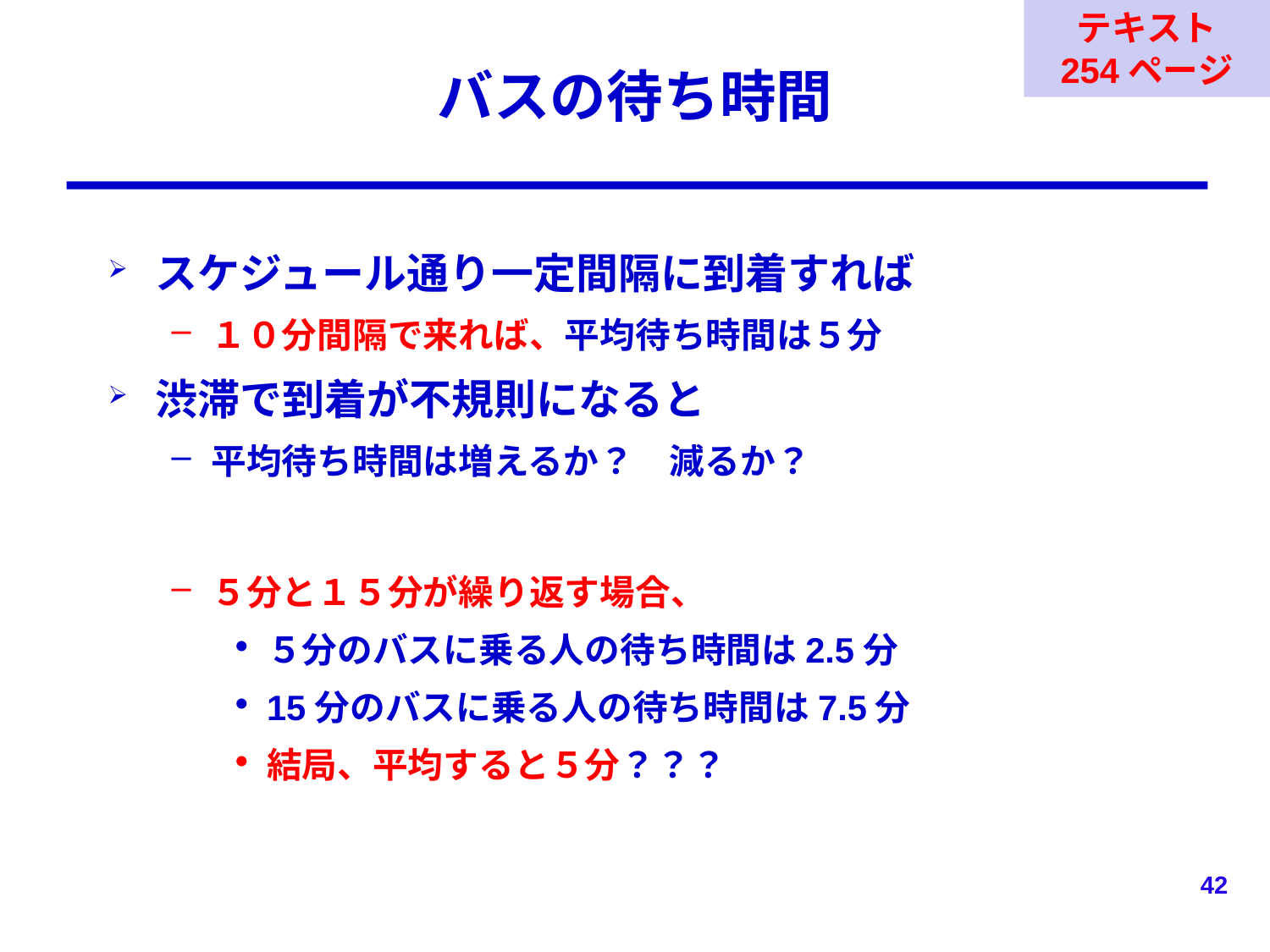

テキスト
254ページ
# バスの待ち時間
スケジュール通り一定間隔に到着すれば
１０分間隔で来れば、平均待ち時間は５分
渋滞で到着が不規則になると
平均待ち時間は増えるか？　減るか？

５分と１５分が繰り返す場合、
５分のバスに乗る人の待ち時間は2.5分
15分のバスに乗る人の待ち時間は7.5分
結局、平均すると５分？？？

42